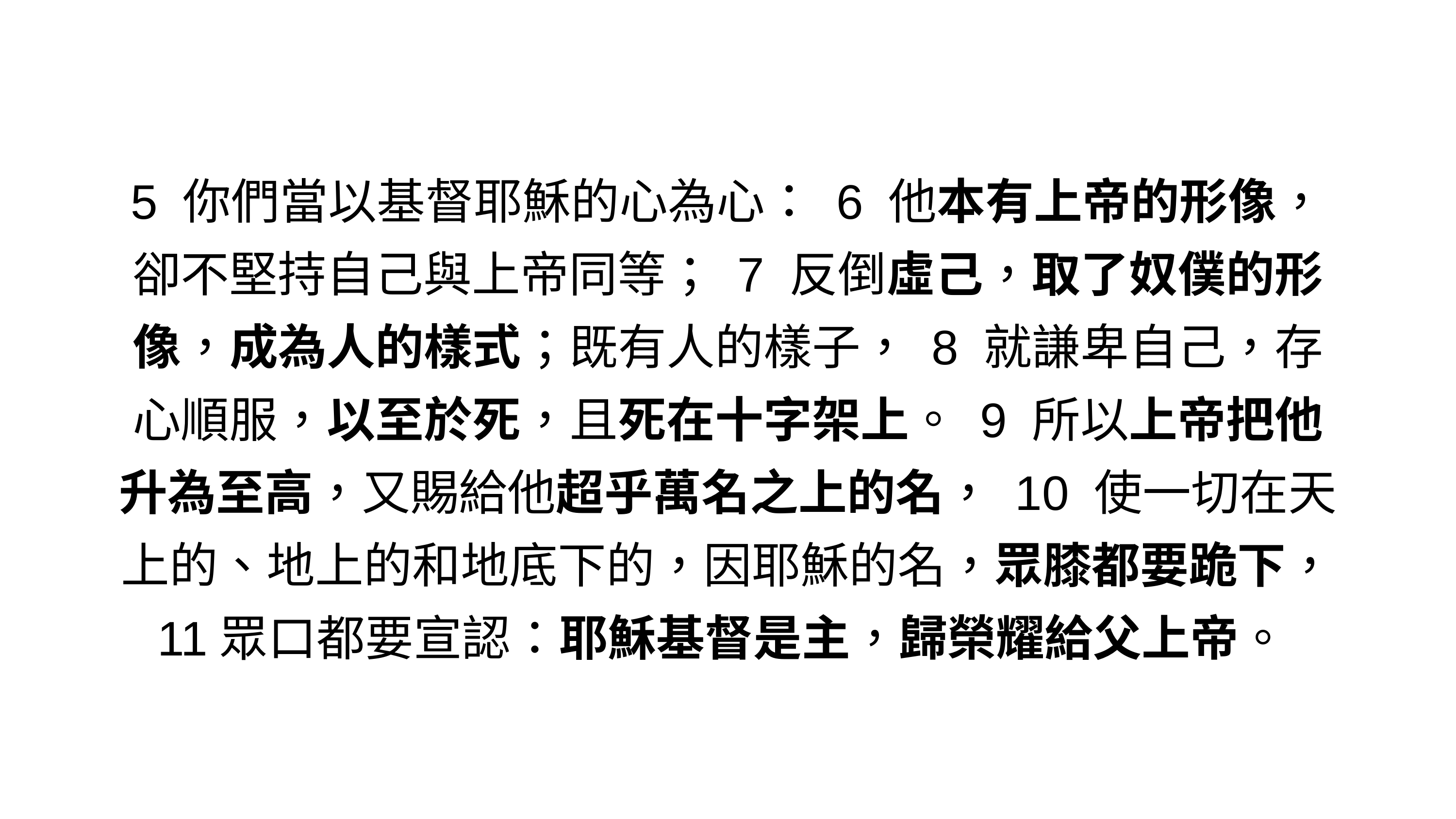

5 你們當以基督耶穌的心為心： 6 他本有上帝的形像，卻不堅持自己與上帝同等； 7 反倒虛己，取了奴僕的形像，成為人的樣式；既有人的樣子， 8 就謙卑自己，存心順服，以至於死，且死在十字架上。 9 所以上帝把他升為至高，又賜給他超乎萬名之上的名， 10 使一切在天上的、地上的和地底下的，因耶穌的名，眾膝都要跪下， 11眾口都要宣認：耶穌基督是主，歸榮耀給父上帝。